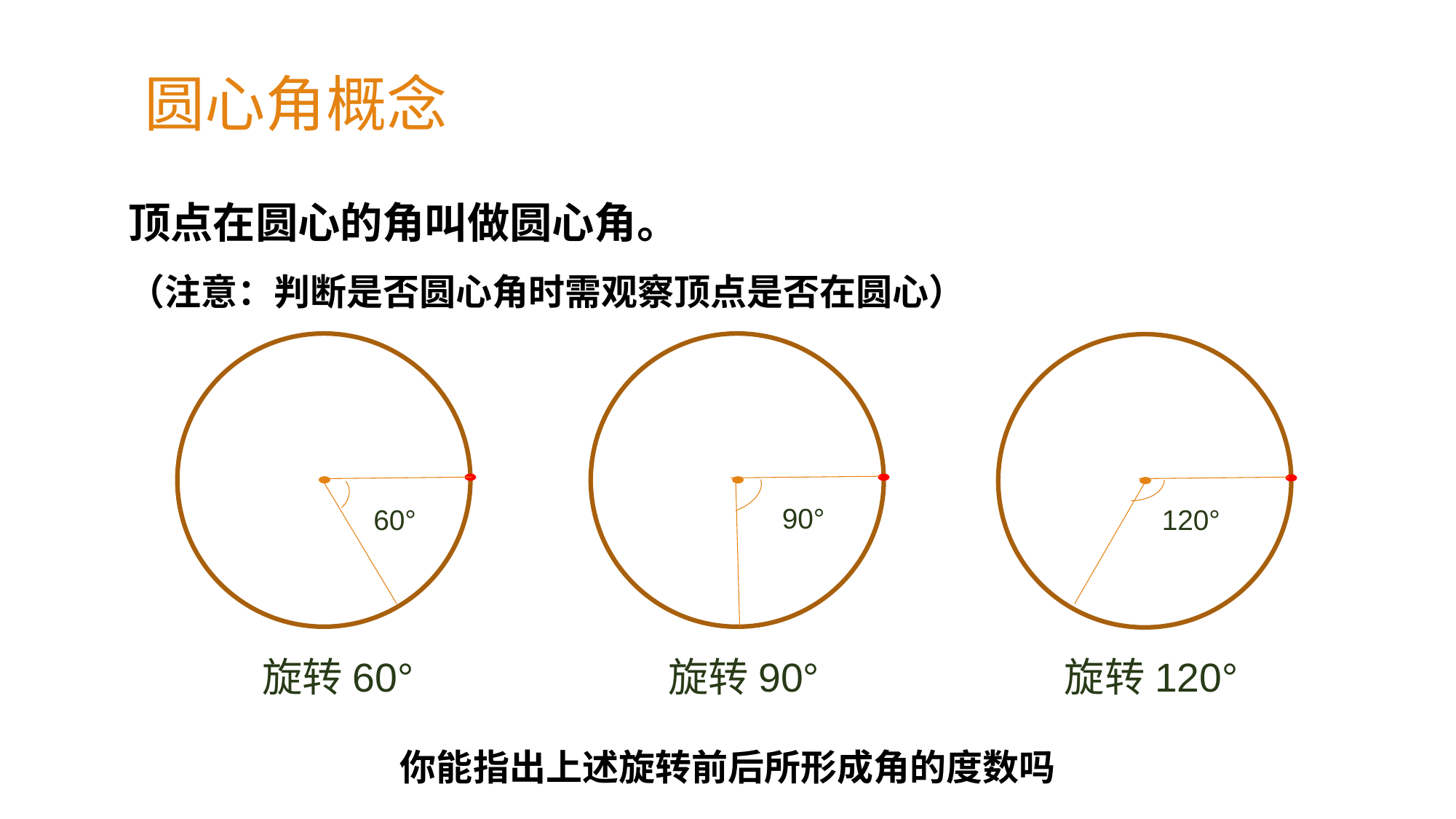

圆心角概念
顶点在圆心的角叫做圆心角。
（注意：判断是否圆心角时需观察顶点是否在圆心）

90°
60°
120°
旋转60°
旋转90°
旋转120°
你能指出上述旋转前后所形成角的度数吗